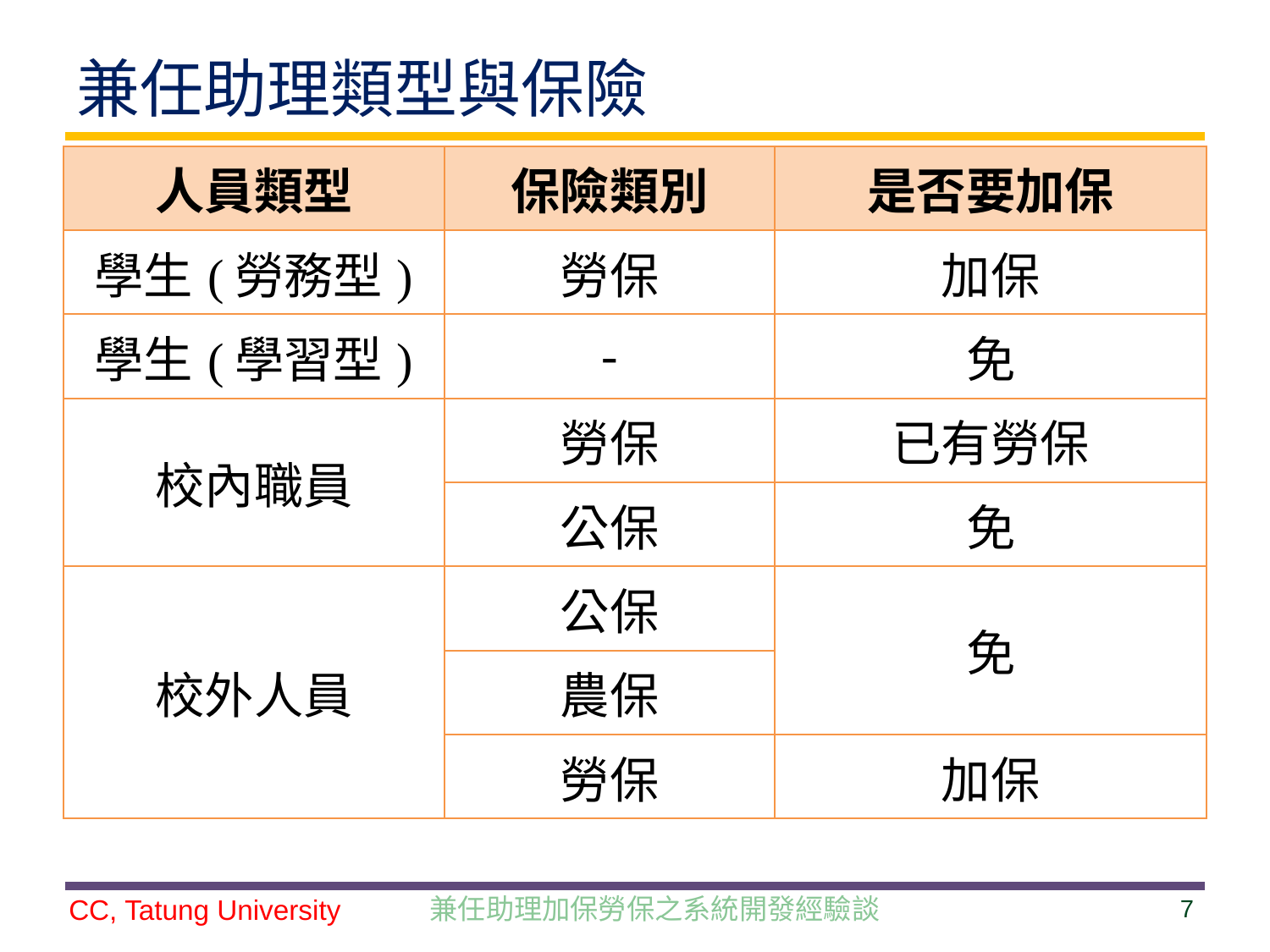

# 兼任助理類型與保險
| 人員類型 | 保險類別 | 是否要加保 |
| --- | --- | --- |
| 學生(勞務型) | 勞保 | 加保 |
| 學生(學習型) | - | 免 |
| 校內職員 | 勞保 | 已有勞保 |
|  | 公保 | 免 |
| 校外人員 | 公保 | 免 |
|  | 農保 |  |
|  | 勞保 | 加保 |
兼任助理加保勞保之系統開發經驗談
7